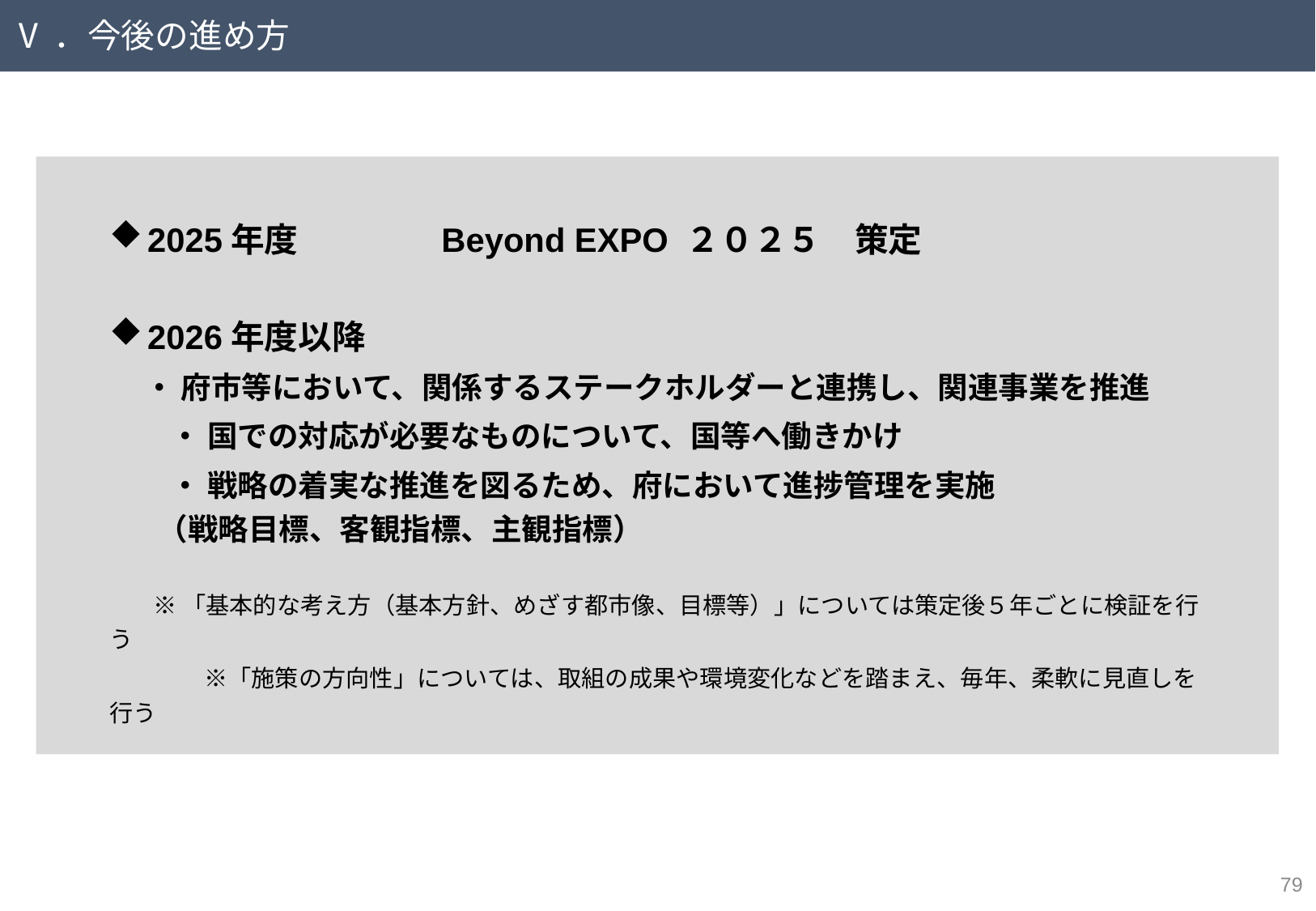

Ⅴ．今後の進め方

2025年度　　　　Beyond EXPO ２０２５　策定

2026年度以降
    ・ 府市等において、関係するステークホルダーと連携し、関連事業を推進
　　・ 国での対応が必要なものについて、国等へ働きかけ
　　・ 戦略の着実な推進を図るため、府において進捗管理を実施
       （戦略目標、客観指標、主観指標）

        ※「基本的な考え方（基本方針、めざす都市像、目標等）」については策定後５年ごとに検証を行う
　　　　※「施策の方向性」については、取組の成果や環境変化などを踏まえ、毎年、柔軟に見直しを行う

79